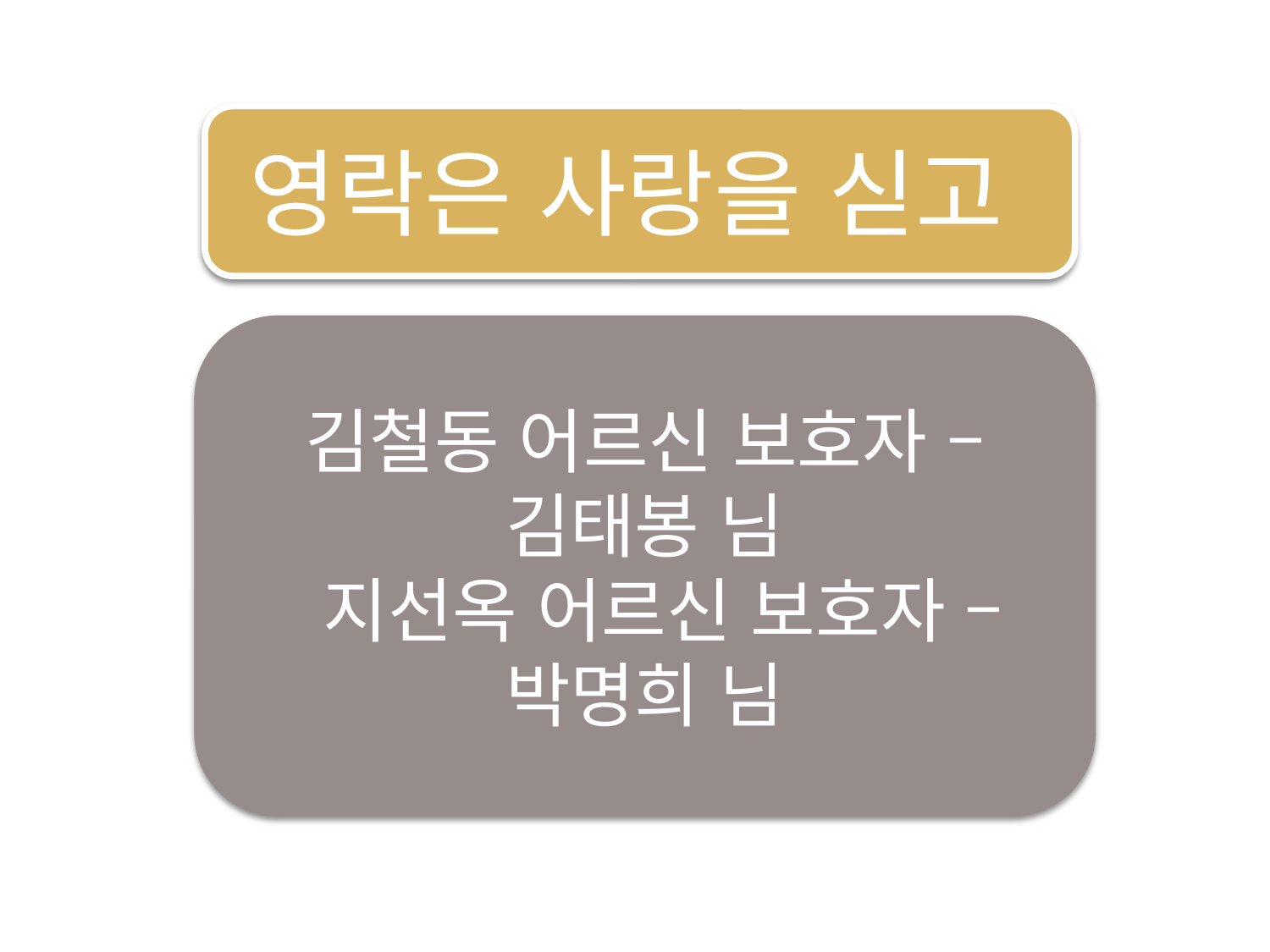

영락은 사랑을 싣고
김철동 어르신 보호자 – 김태봉 님
 지선옥 어르신 보호자 – 박명희 님